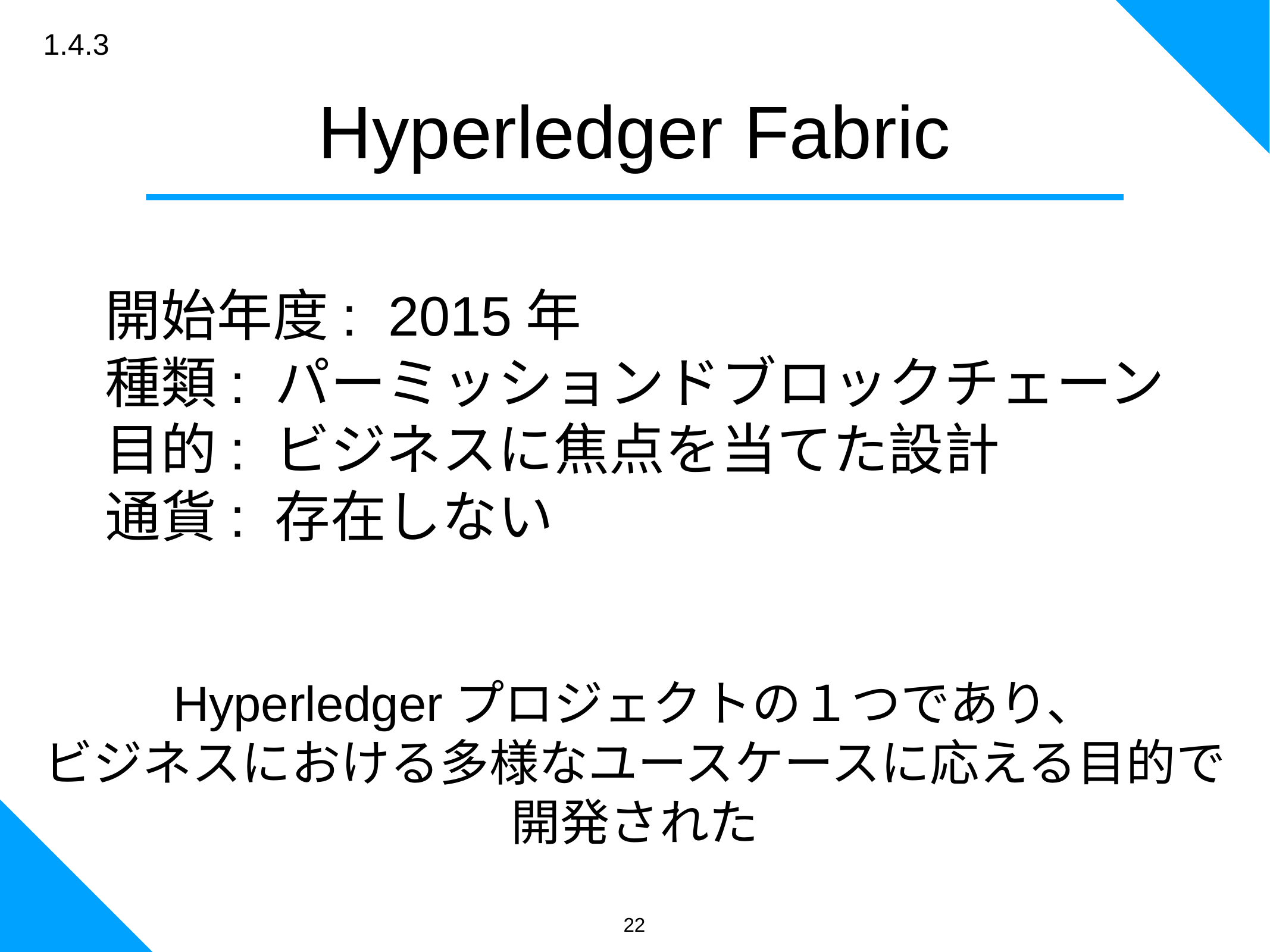

1.4.3
Hyperledger Fabric
開始年度:  2015年
種類: パーミッションドブロックチェーン
目的: ビジネスに焦点を当てた設計
通貨: 存在しない
Hyperledgerプロジェクトの１つであり、
ビジネスにおける多様なユースケースに応える目的で
開発された
22